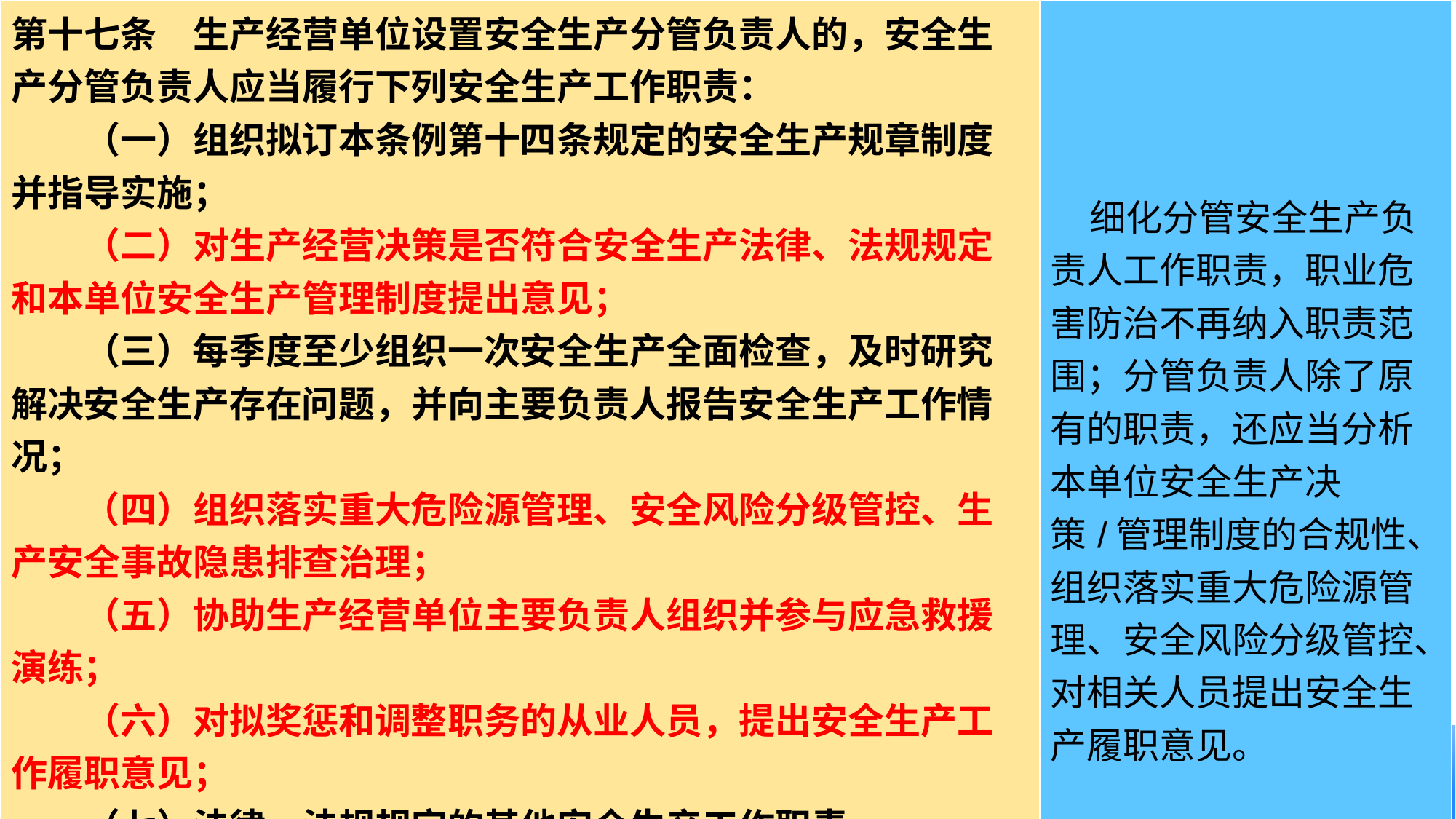

| 第十七条　生产经营单位设置安全生产分管负责人的，安全生产分管负责人应当履行下列安全生产工作职责： 　　（一）组织拟订本条例第十四条规定的安全生产规章制度并指导实施； 　　（二）对生产经营决策是否符合安全生产法律、法规规定和本单位安全生产管理制度提出意见； 　　（三）每季度至少组织一次安全生产全面检查，及时研究解决安全生产存在问题，并向主要负责人报告安全生产工作情况； 　　（四）组织落实重大危险源管理、安全风险分级管控、生产安全事故隐患排查治理； 　　（五）协助生产经营单位主要负责人组织并参与应急救援演练； 　　（六）对拟奖惩和调整职务的从业人员，提出安全生产工作履职意见； 　　（七）法律、法规规定的其他安全生产工作职责。 　　鼓励生产经营单位设置安全总监或者其他专职安全生产分管负责人。 | 细化分管安全生产负责人工作职责，职业危害防治不再纳入职责范围；分管负责人除了原有的职责，还应当分析本单位安全生产决策/管理制度的合规性、组织落实重大危险源管理、安全风险分级管控、对相关人员提出安全生产履职意见。 |
| --- | --- |
#